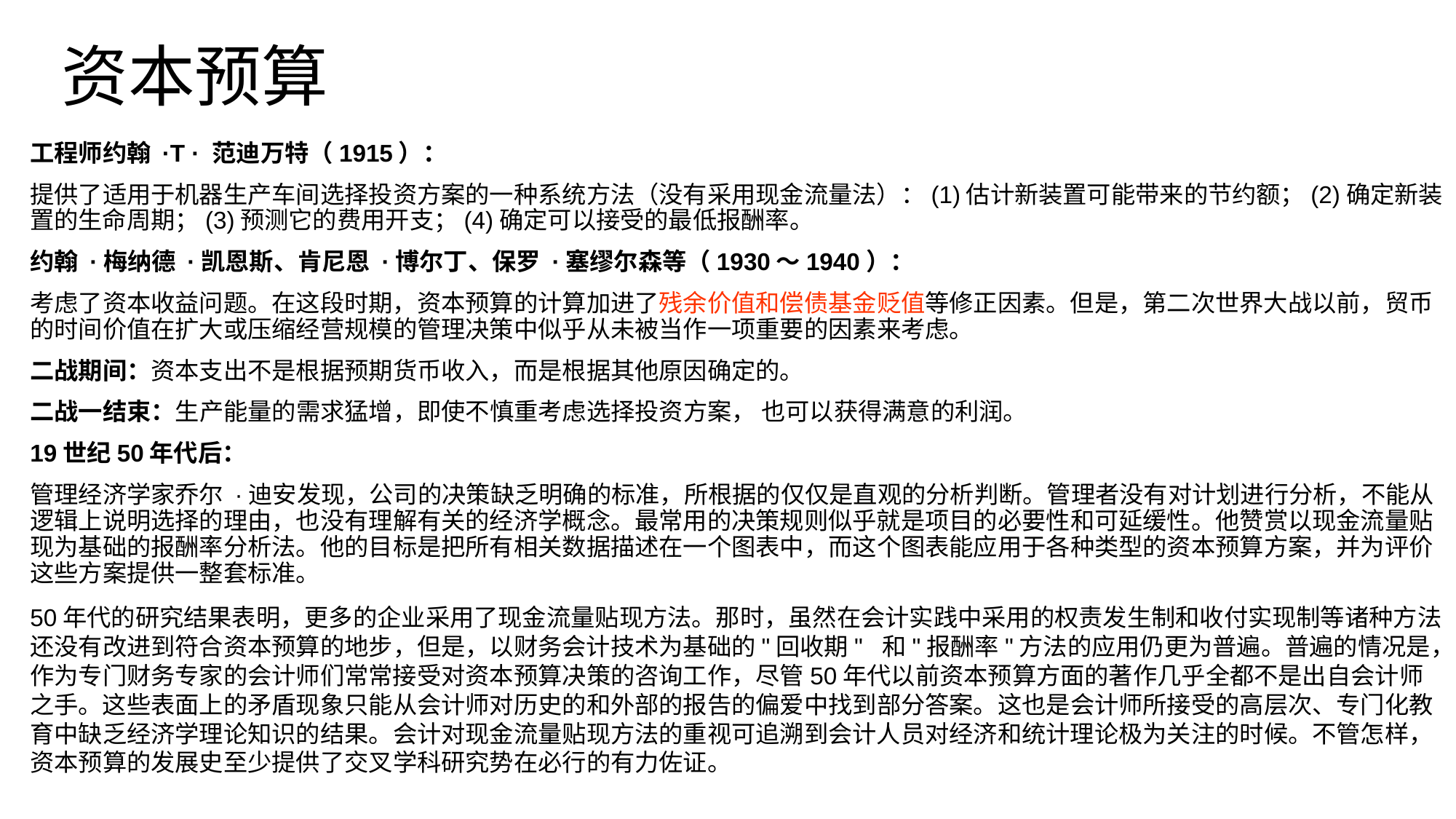

# 资本预算

工程师约翰 ·T · 范迪万特（1915）：
提供了适用于机器生产车间选择投资方案的一种系统方法（没有采用现金流量法）：(1)估计新装置可能带来的节约额；(2)确定新装置的生命周期；(3)预测它的费用开支；(4)确定可以接受的最低报酬率。
约翰 ·梅纳德 ·凯恩斯、肯尼恩 ·博尔丁、保罗 ·塞缪尔森等（1930～1940）：
考虑了资本收益问题。在这段时期，资本预算的计算加进了残余价值和偿债基金贬值等修正因素。但是，第二次世界大战以前，贸币的时间价值在扩大或压缩经营规模的管理决策中似乎从未被当作一项重要的因素来考虑。
二战期间：资本支出不是根据预期货币收入，而是根据其他原因确定的。
二战一结束：生产能量的需求猛增，即使不慎重考虑选择投资方案， 也可以获得满意的利润。
19世纪50年代后：
管理经济学家乔尔 ·迪安发现，公司的决策缺乏明确的标准，所根据的仅仅是直观的分析判断。管理者没有对计划进行分析，不能从逻辑上说明选择的理由，也没有理解有关的经济学概念。最常用的决策规则似乎就是项目的必要性和可延缓性。他赞赏以现金流量贴现为基础的报酬率分析法。他的目标是把所有相关数据描述在一个图表中，而这个图表能应用于各种类型的资本预算方案，并为评价这些方案提供一整套标准。
50年代的研究结果表明，更多的企业采用了现金流量贴现方法。那时，虽然在会计实践中采用的权责发生制和收付实现制等诸种方法还没有改进到符合资本预算的地步，但是，以财务会计技术为基础的"回收期"  和"报酬率"方法的应用仍更为普遍。普遍的情况是，作为专门财务专家的会计师们常常接受对资本预算决策的咨询工作，尽管50年代以前资本预算方面的著作几乎全都不是出自会计师之手。这些表面上的矛盾现象只能从会计师对历史的和外部的报告的偏爱中找到部分答案。这也是会计师所接受的高层次、专门化教育中缺乏经济学理论知识的结果。会计对现金流量贴现方法的重视可追溯到会计人员对经济和统计理论极为关注的时候。不管怎样，资本预算的发展史至少提供了交叉学科研究势在必行的有力佐证。